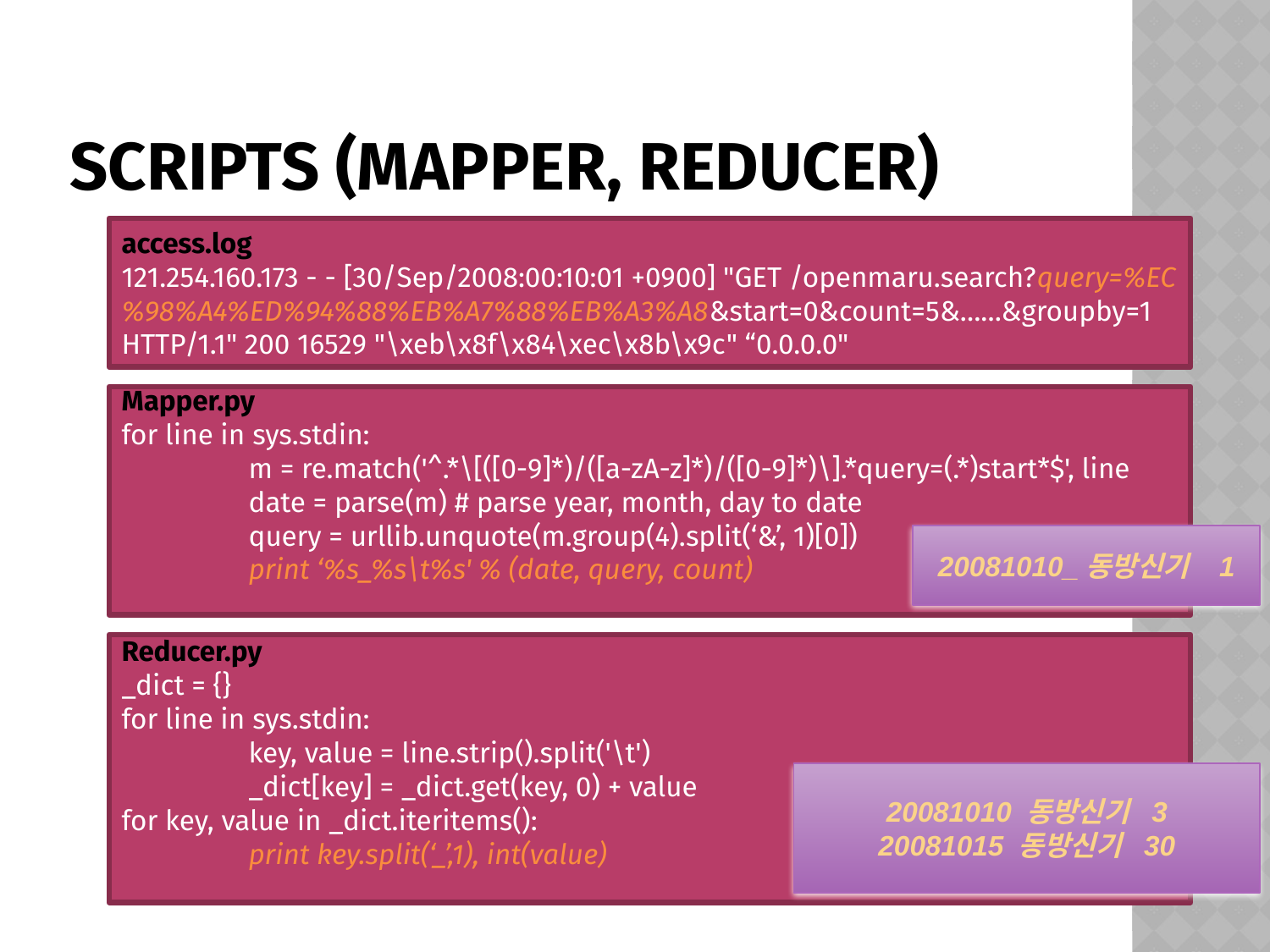

# Scripts (mapper, reducer)
access.log
121.254.160.173 - - [30/Sep/2008:00:10:01 +0900] "GET /openmaru.search?query=%EC%98%A4%ED%94%88%EB%A7%88%EB%A3%A8&start=0&count=5&……&groupby=1 HTTP/1.1" 200 16529 "\xeb\x8f\x84\xec\x8b\x9c" “0.0.0.0"
Mapper.py
for line in sys.stdin:
	m = re.match('^.*\[([0-9]*)/([a-zA-z]*)/([0-9]*)\].*query=(.*)start*$', line
	date = parse(m) # parse year, month, day to date
	query = urllib.unquote(m.group(4).split(‘&’, 1)[0])
	print ‘%s_%s\t%s' % (date, query, count)

20081010_동방신기   1
Reducer.py
_dict = {}
for line in sys.stdin:
	key, value = line.strip().split('\t')
	_dict[key] = _dict.get(key, 0) + value
for key, value in _dict.iteritems():
	print key.split(‘_’,1), int(value)

20081010 동방신기  3
20081015 동방신기  30